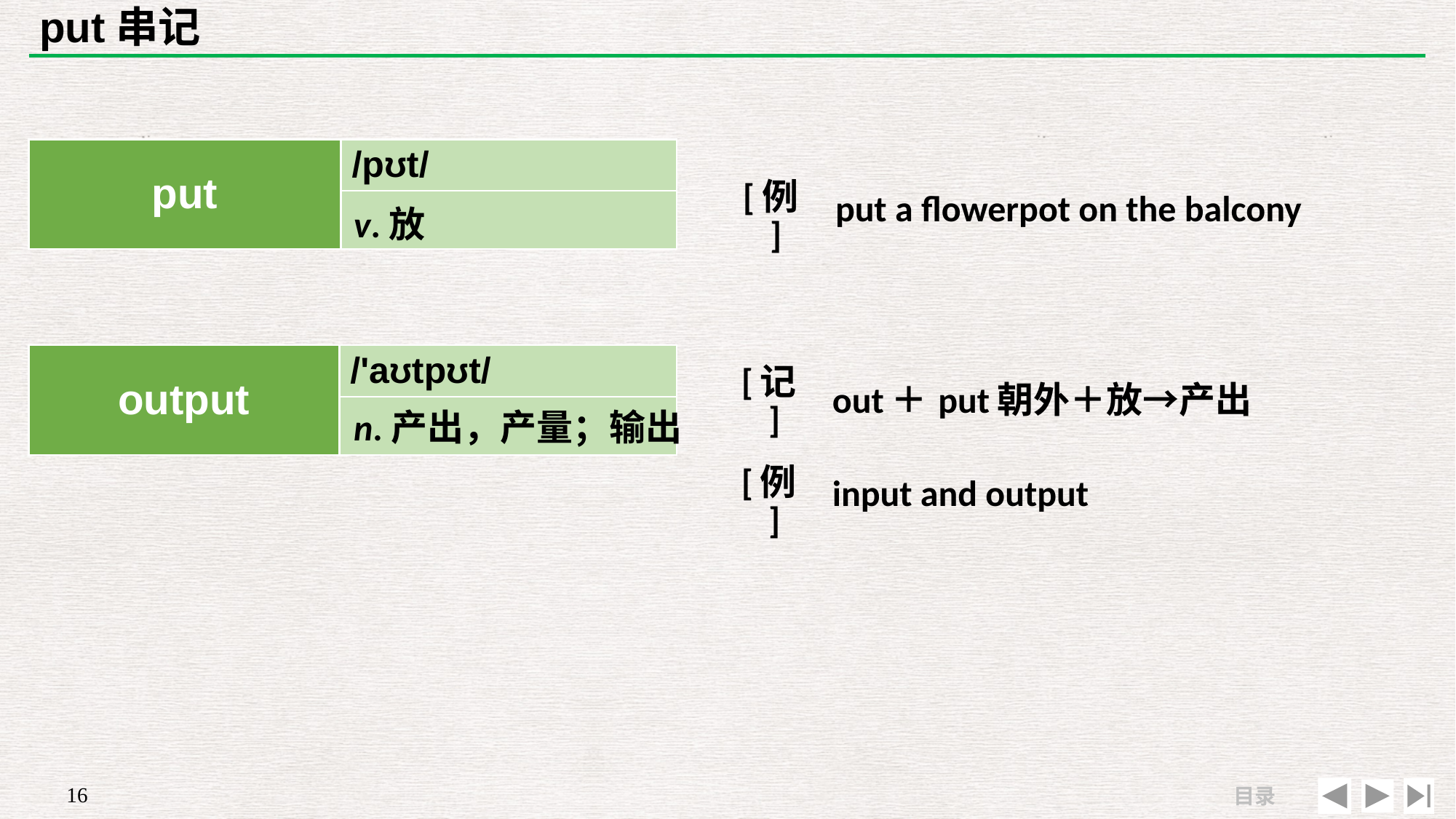

# put串记

|  |  |
| --- | --- |
| [例] | put a flowerpot on the balcony |
| put | /pʊt/ |
| --- | --- |
|  |  |
v.放
| output | /'aʊtpʊt/ |
| --- | --- |
|  |  |
| [记] | out＋put朝外＋放→产出 |
| --- | --- |
| [例] | input and output |
n.产出，产量；输出